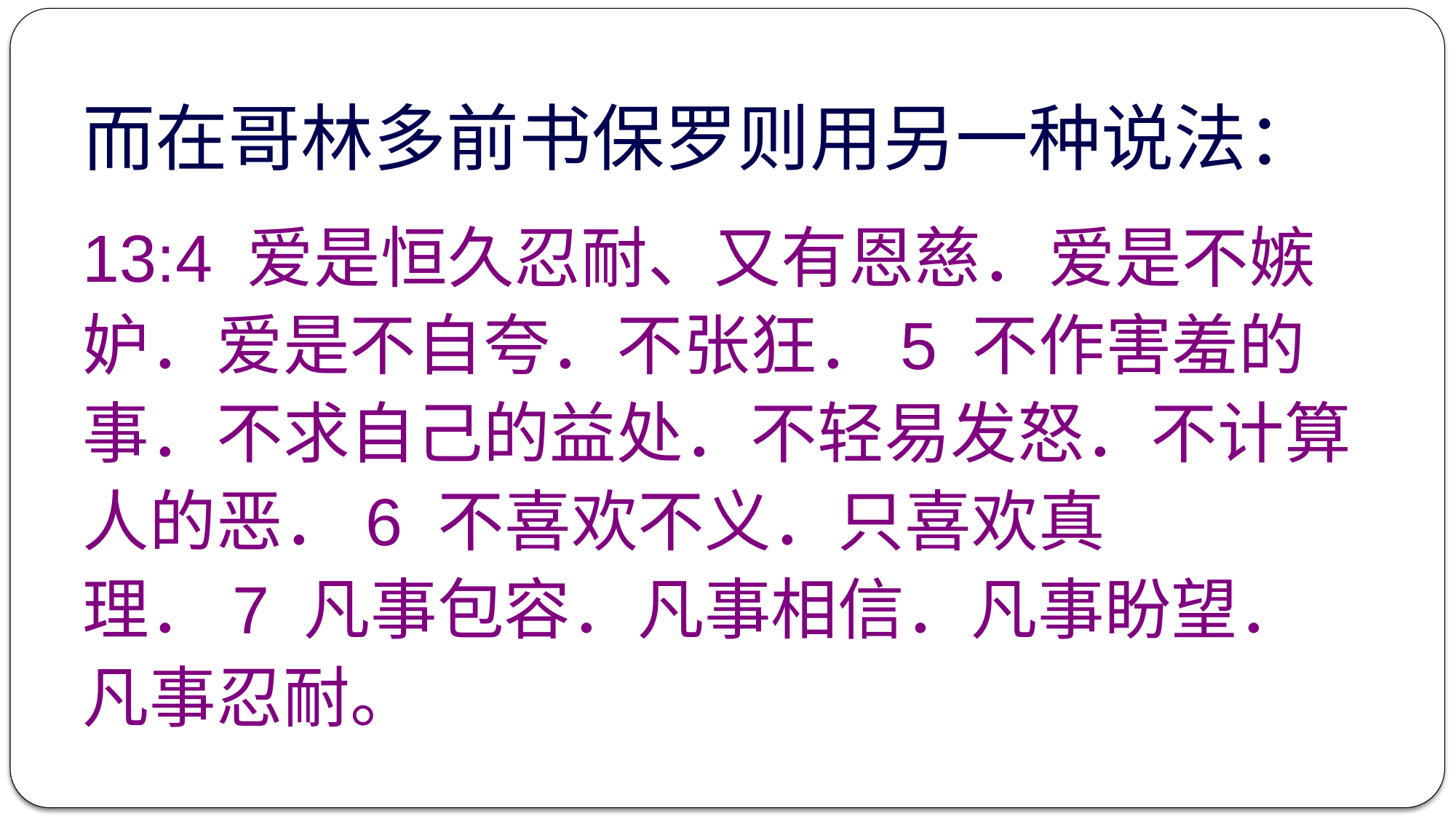

而在哥林多前书保罗则用另一种说法：
13:4 爱是恒久忍耐、又有恩慈．爱是不嫉妒．爱是不自夸．不张狂．5 不作害羞的事．不求自己的益处．不轻易发怒．不计算人的恶．6 不喜欢不义．只喜欢真理．7 凡事包容．凡事相信．凡事盼望．凡事忍耐。